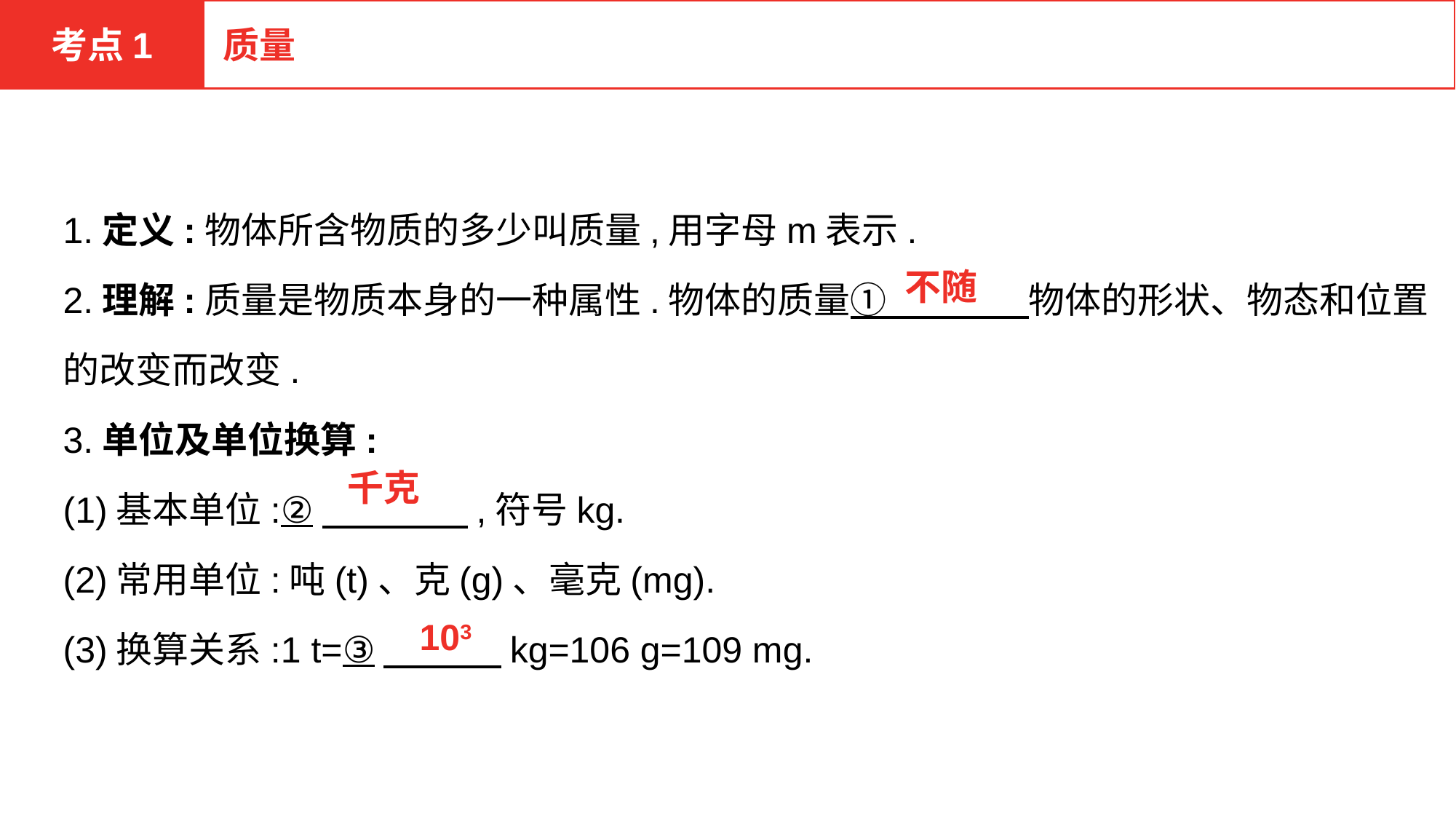

考点1
质量
1.定义:物体所含物质的多少叫质量,用字母m表示.
2.理解:质量是物质本身的一种属性.物体的质量①　    　　物体的形状、物态和位置的改变而改变.
3.单位及单位换算:
(1)基本单位:②　　　　,符号kg.
(2)常用单位:吨(t)、克(g)、毫克(mg).
(3)换算关系:1 t=③　 　　kg=106 g=109 mg.

不随
千克
103